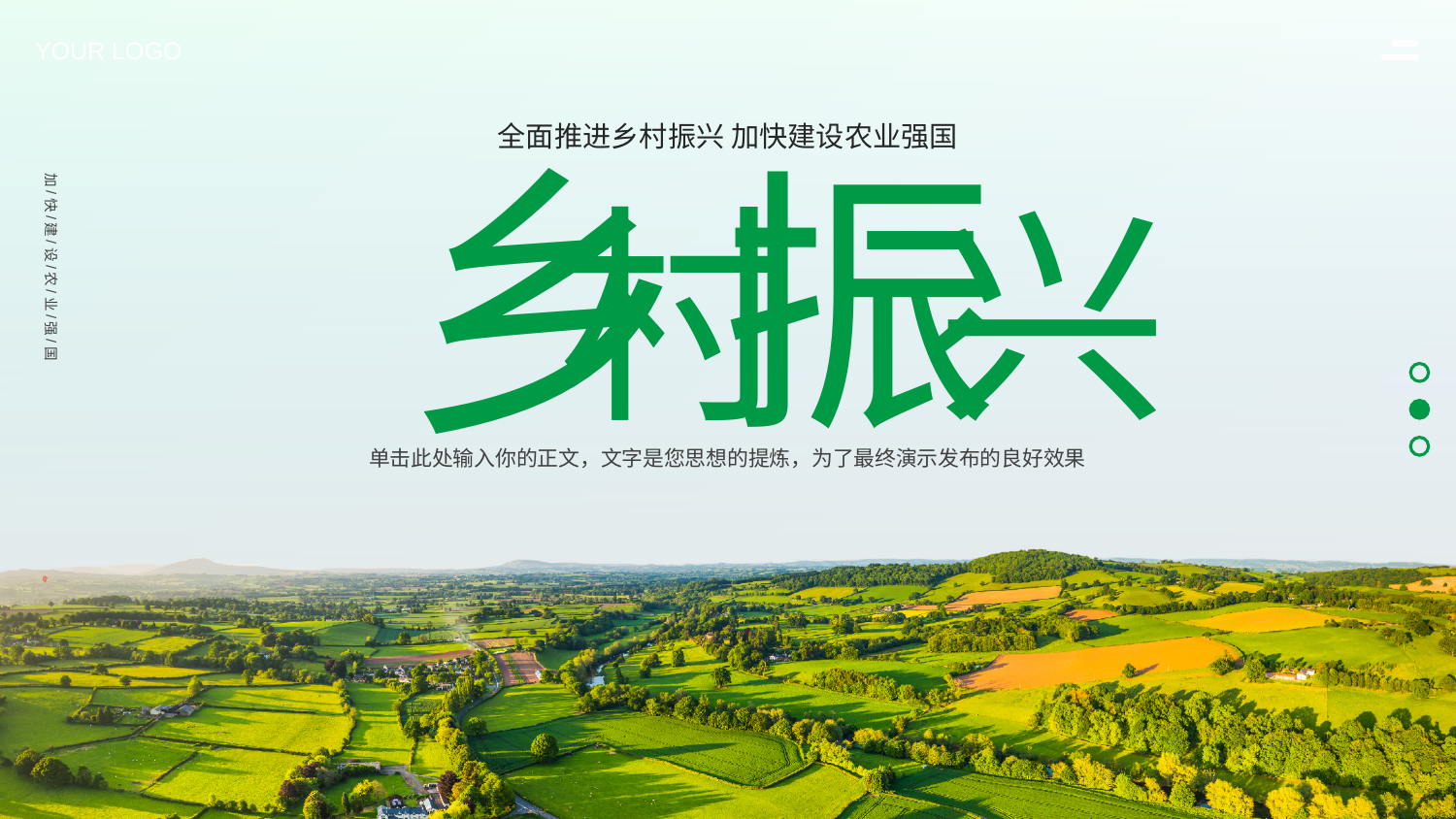

YOUR LOGO
全面推进乡村振兴 加快建设农业强国
乡
振
加/快/建/设/农/业/强/国
村
兴

单击此处输入你的正文，文字是您思想的提炼，为了最终演示发布的良好效果